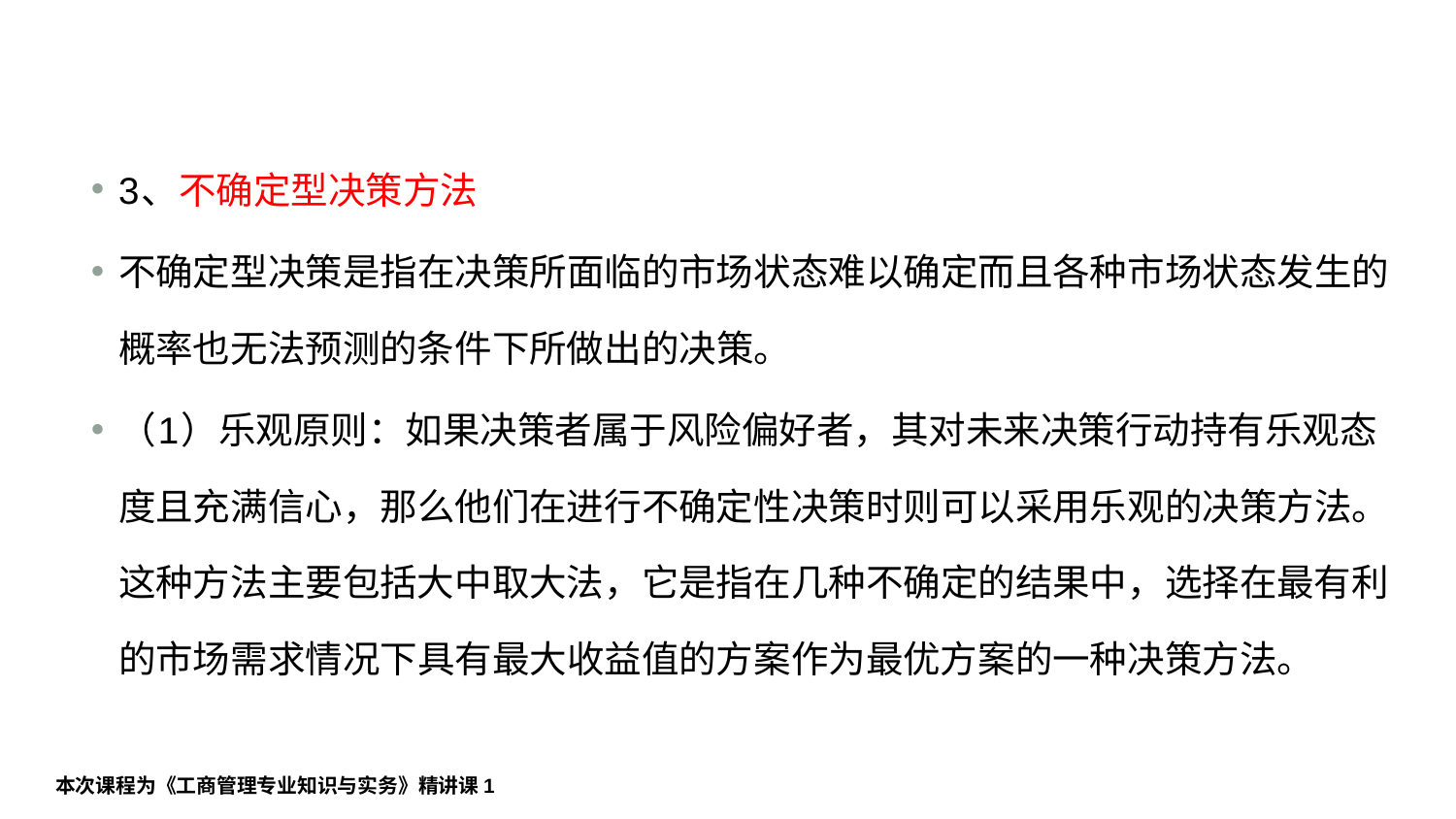

#

3、不确定型决策方法
不确定型决策是指在决策所面临的市场状态难以确定而且各种市场状态发生的概率也无法预测的条件下所做出的决策。
（1）乐观原则：如果决策者属于风险偏好者，其对未来决策行动持有乐观态度且充满信心，那么他们在进行不确定性决策时则可以采用乐观的决策方法。这种方法主要包括大中取大法，它是指在几种不确定的结果中，选择在最有利的市场需求情况下具有最大收益值的方案作为最优方案的一种决策方法。